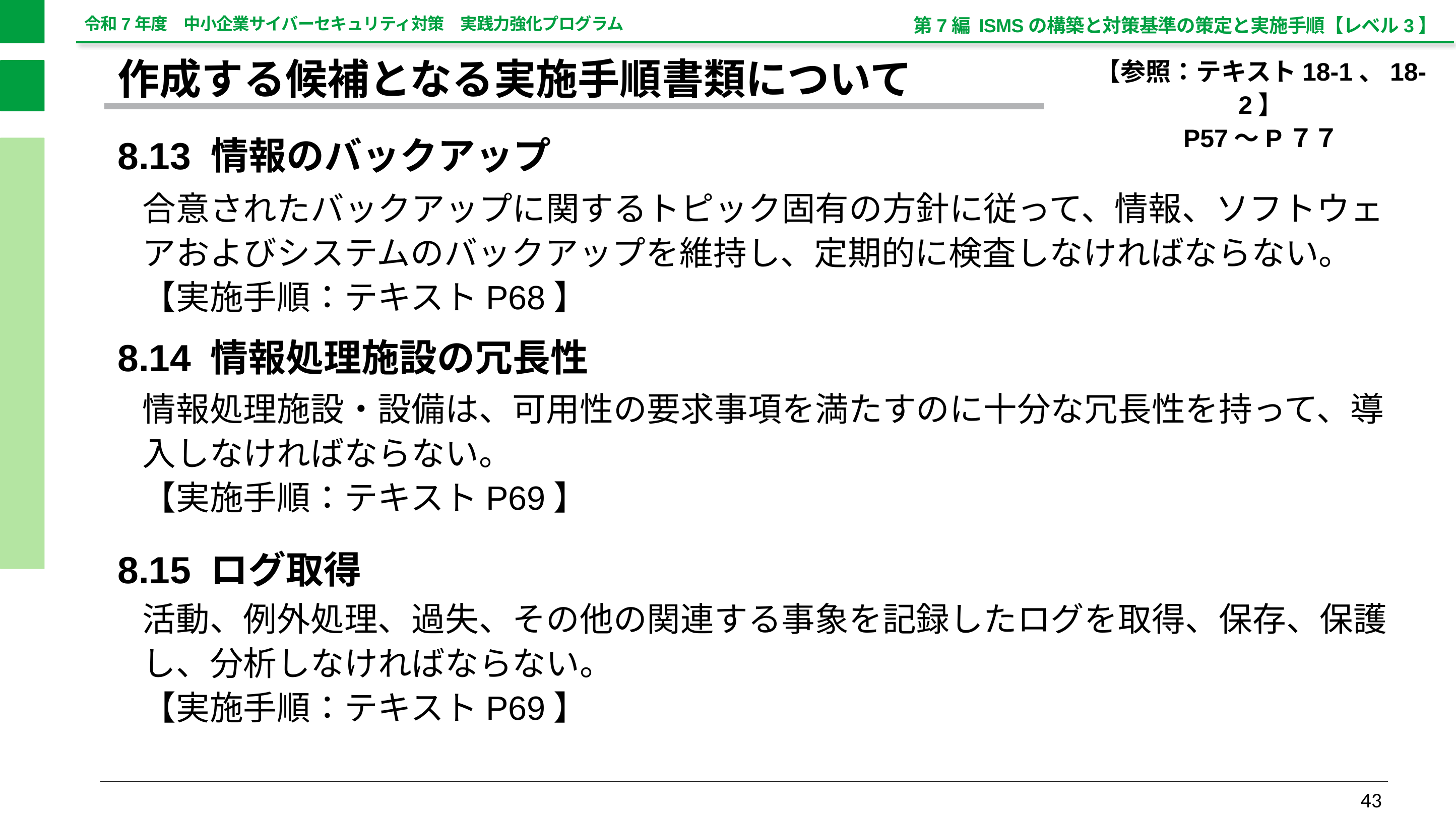

第7編 ISMSの構築と対策基準の策定と実施手順【レベル3】
【参照：テキスト18-1、18-2】
P57～P７７
作成する候補となる実施手順書類について
8.13 情報のバックアップ

合意されたバックアップに関するトピック固有の方針に従って、情報、ソフトウェアおよびシステムのバックアップを維持し、定期的に検査しなければならない。
【実施手順：テキストP68】
8.14 情報処理施設の冗長性
情報処理施設・設備は、可用性の要求事項を満たすのに十分な冗長性を持って、導入しなければならない。
【実施手順：テキストP69】
8.15 ログ取得
活動、例外処理、過失、その他の関連する事象を記録したログを取得、保存、保護し、分析しなければならない。
【実施手順：テキストP69】